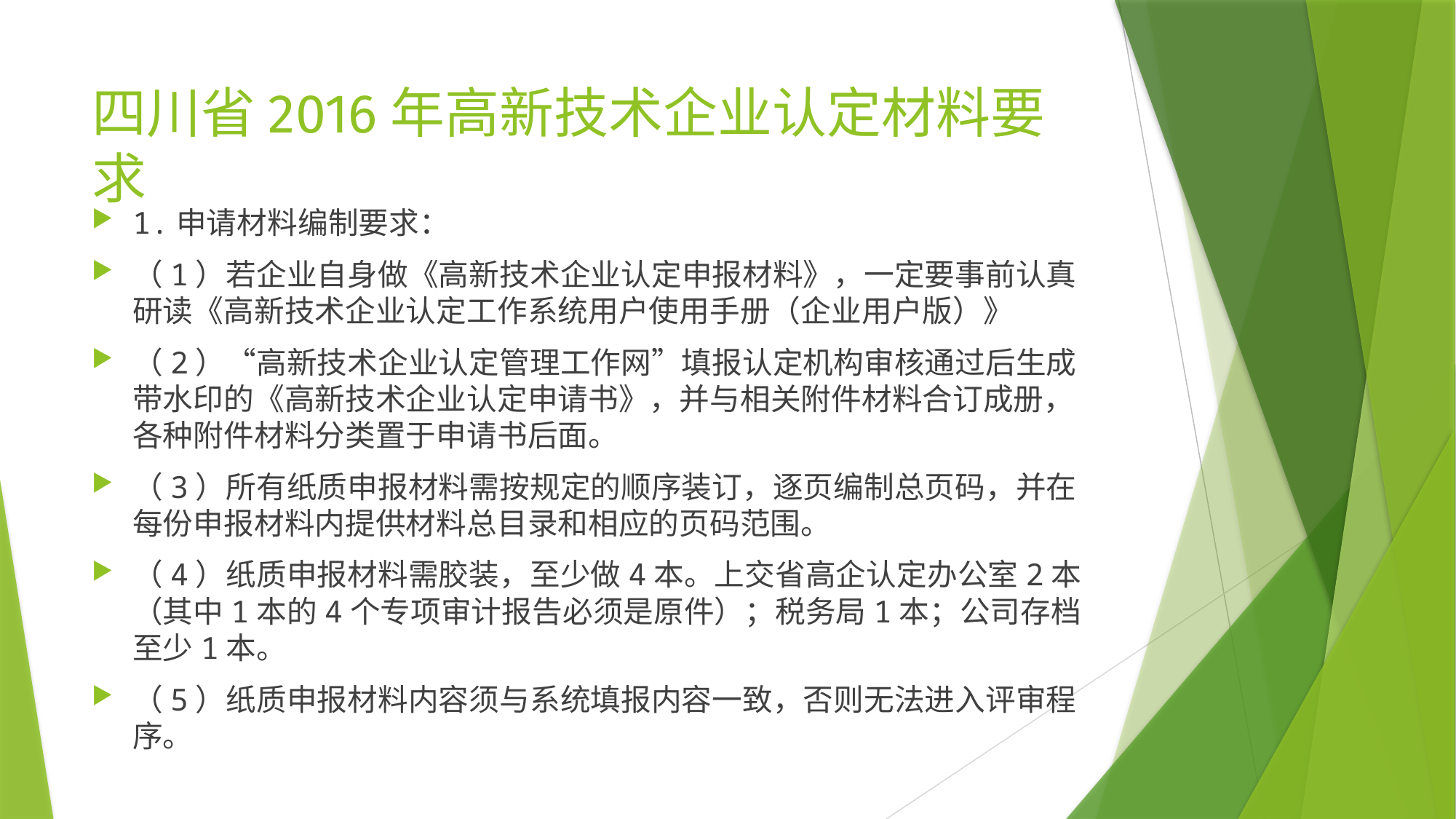

# 四川省2016年高新技术企业认定材料要求
1.申请材料编制要求：
（1）若企业自身做《高新技术企业认定申报材料》，一定要事前认真研读《高新技术企业认定工作系统用户使用手册（企业用户版）》
（2）“高新技术企业认定管理工作网”填报认定机构审核通过后生成带水印的《高新技术企业认定申请书》，并与相关附件材料合订成册，各种附件材料分类置于申请书后面。
（3）所有纸质申报材料需按规定的顺序装订，逐页编制总页码，并在每份申报材料内提供材料总目录和相应的页码范围。
（4）纸质申报材料需胶装，至少做4本。上交省高企认定办公室2本（其中1本的4个专项审计报告必须是原件）；税务局1本；公司存档至少1本。
（5）纸质申报材料内容须与系统填报内容一致，否则无法进入评审程序。